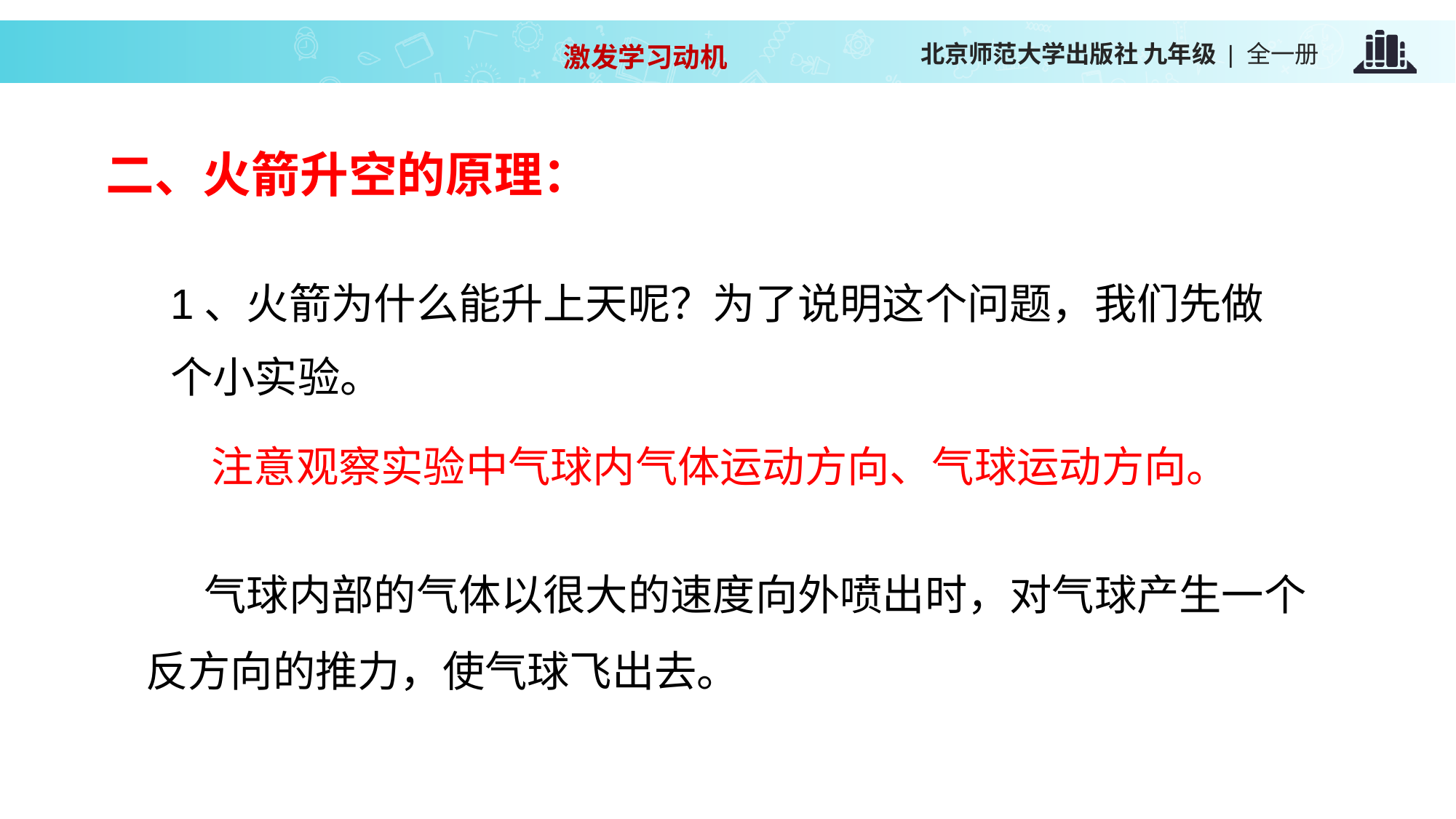

激发学习动机
二、火箭升空的原理：
1、火箭为什么能升上天呢？为了说明这个问题，我们先做个小实验。

注意观察实验中气球内气体运动方向、气球运动方向。
        气球内部的气体以很大的速度向外喷出时，对气球产生一个反方向的推力，使气球飞出去。